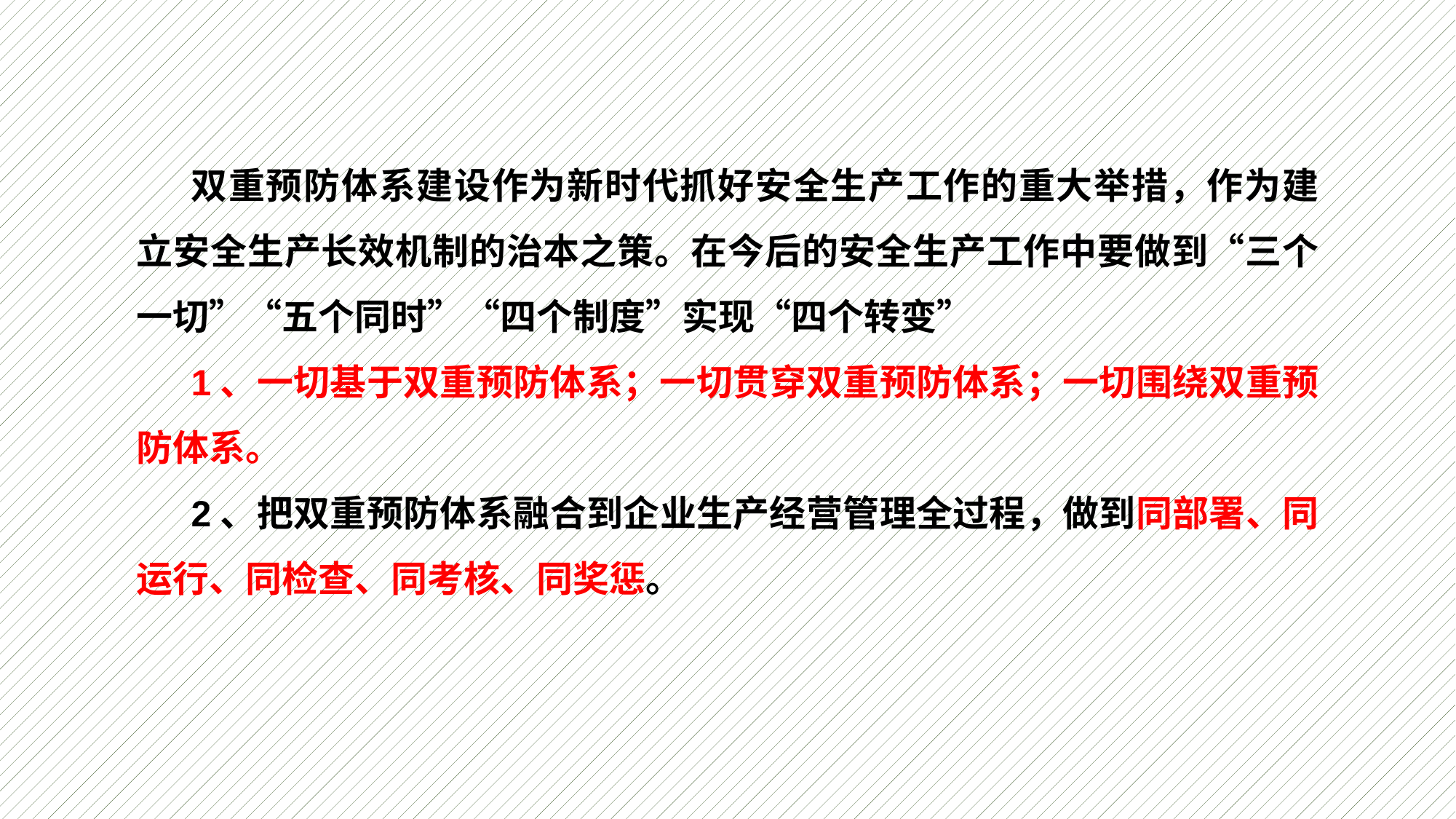

双重预防体系建设作为新时代抓好安全生产工作的重大举措，作为建立安全生产长效机制的治本之策。在今后的安全生产工作中要做到“三个一切”“五个同时”“四个制度”实现“四个转变”
1、一切基于双重预防体系；一切贯穿双重预防体系；一切围绕双重预防体系。
2、把双重预防体系融合到企业生产经营管理全过程，做到同部署、同运行、同检查、同考核、同奖惩。